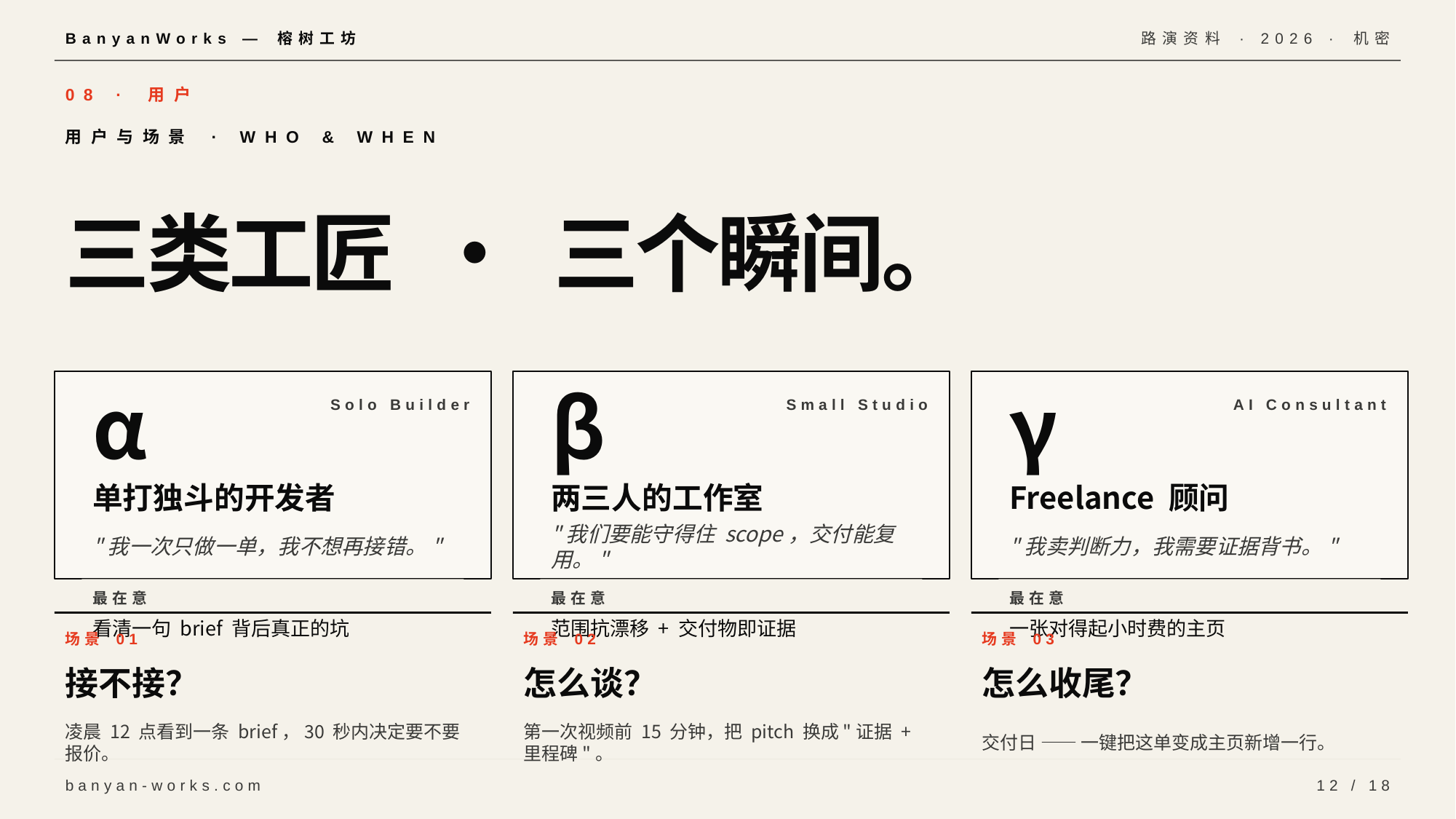

BanyanWorks — 榕树工坊
路演资料 · 2026 · 机密

08 · 用户
用户与场景 · WHO & WHEN
三类工匠 · 三个瞬间。

α
β
γ
Solo Builder
Small Studio
AI Consultant
单打独斗的开发者
两三人的工作室
Freelance 顾问
"我一次只做一单，我不想再接错。"
"我们要能守得住 scope，交付能复用。"
"我卖判断力，我需要证据背书。"

最在意
最在意
最在意
看清一句 brief 背后真正的坑
范围抗漂移 + 交付物即证据
一张对得起小时费的主页

场景 01
场景 02
场景 03
接不接？
怎么谈？
怎么收尾？
凌晨 12 点看到一条 brief，30 秒内决定要不要报价。
第一次视频前 15 分钟，把 pitch 换成"证据 + 里程碑"。
交付日 —— 一键把这单变成主页新增一行。

banyan-works.com
12 / 18